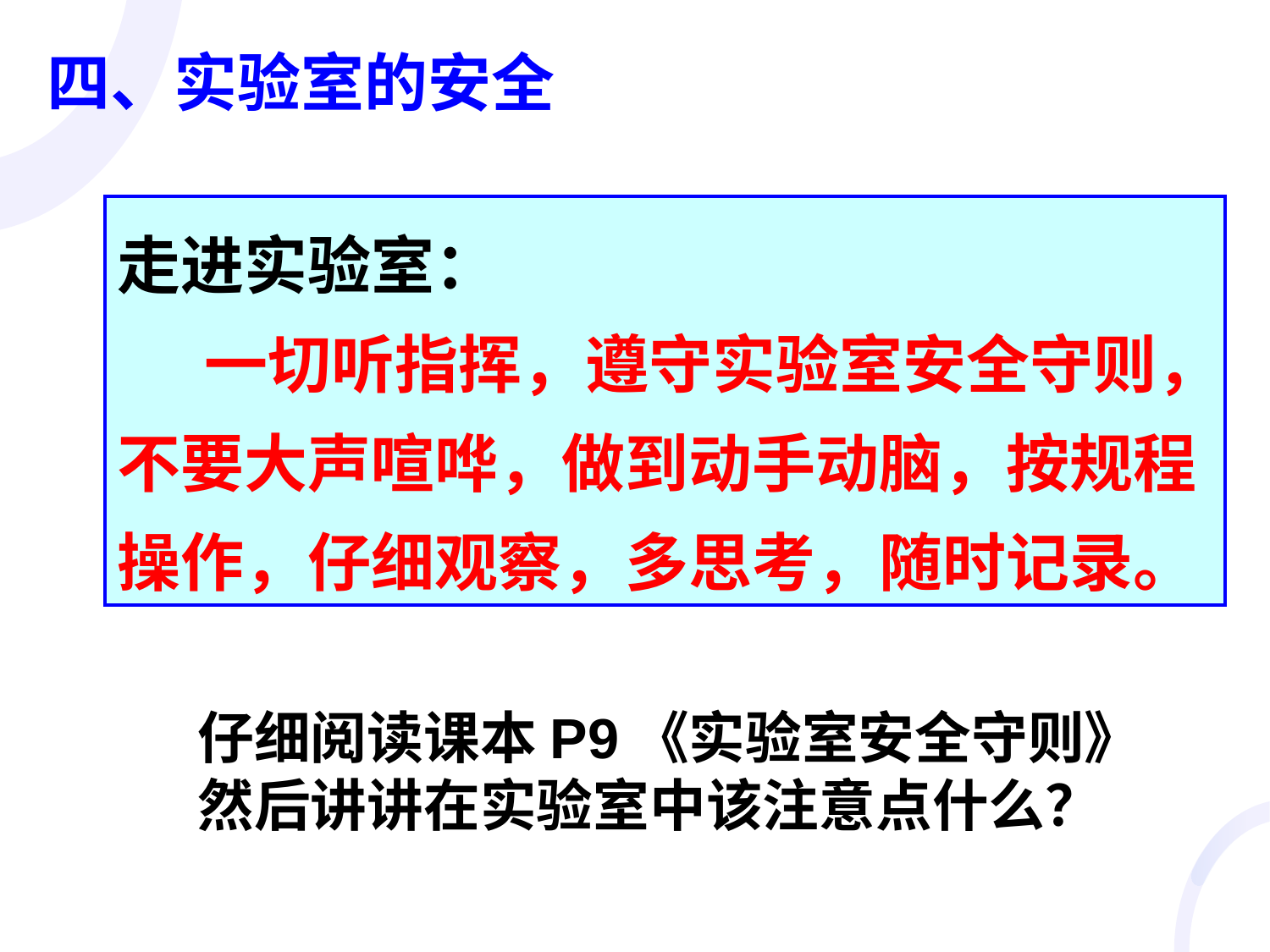

四、实验室的安全
走进实验室：
     一切听指挥，遵守实验室安全守则，
不要大声喧哗，做到动手动脑，按规程操作，仔细观察，多思考，随时记录。
仔细阅读课本P9《实验室安全守则》
然后讲讲在实验室中该注意点什么？